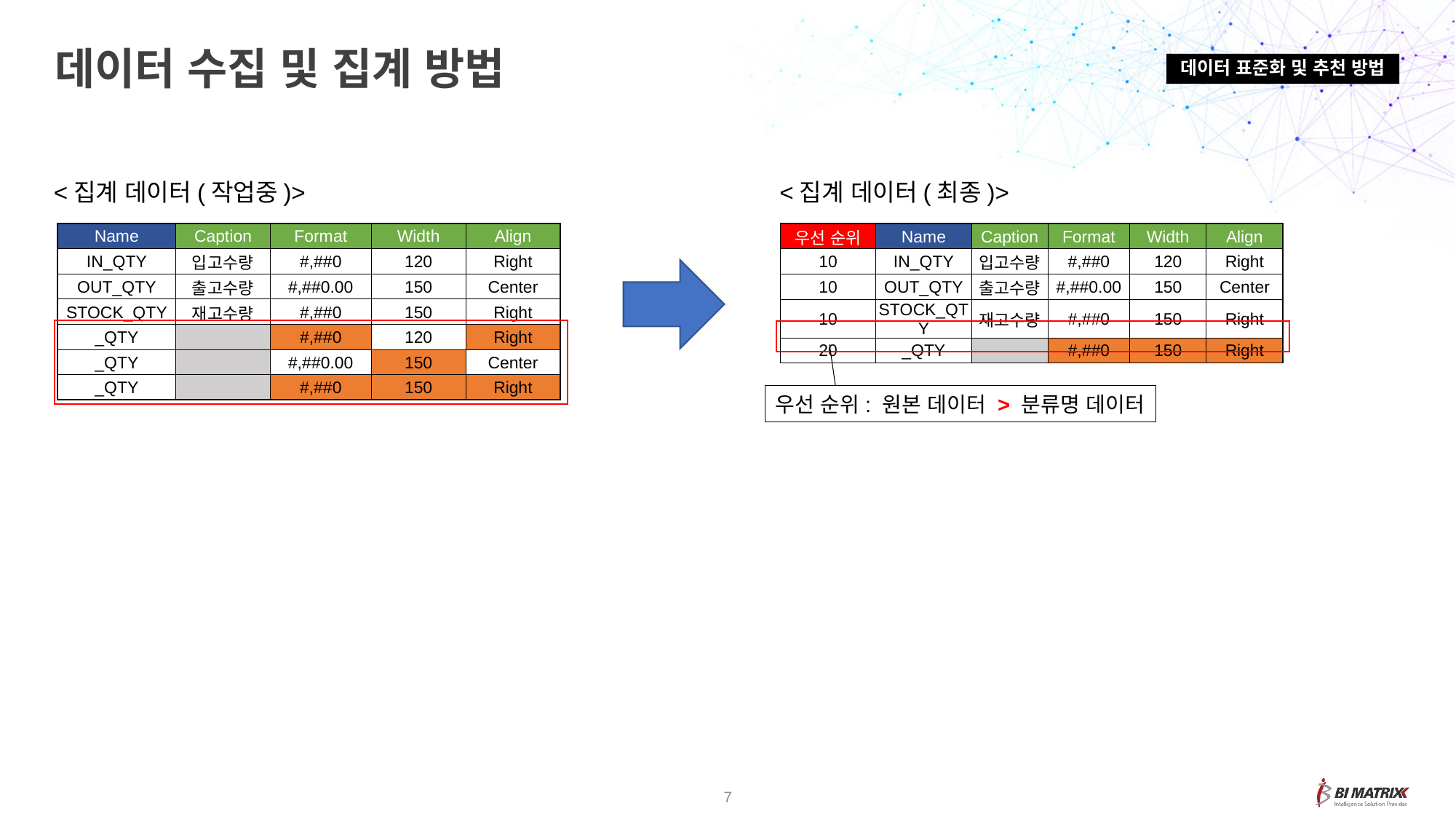

데이터 수집 및 집계 방법
데이터 표준화 및 추천 방법
<집계 데이터(작업중)>
<집계 데이터(최종)>
| Name | Caption | Format | Width | Align |
| --- | --- | --- | --- | --- |
| IN\_QTY | 입고수량 | #,##0 | 120 | Right |
| OUT\_QTY | 출고수량 | #,##0.00 | 150 | Center |
| STOCK\_QTY | 재고수량 | #,##0 | 150 | Right |
| \_QTY |  | #,##0 | 120 | Right |
| \_QTY |  | #,##0.00 | 150 | Center |
| \_QTY |  | #,##0 | 150 | Right |
| 우선 순위 | Name | Caption | Format | Width | Align |
| --- | --- | --- | --- | --- | --- |
| 10 | IN\_QTY | 입고수량 | #,##0 | 120 | Right |
| 10 | OUT\_QTY | 출고수량 | #,##0.00 | 150 | Center |
| 10 | STOCK\_QTY | 재고수량 | #,##0 | 150 | Right |
| 20 | \_QTY |  | #,##0 | 150 | Right |

우선 순위: 원본 데이터 > 분류명 데이터
7